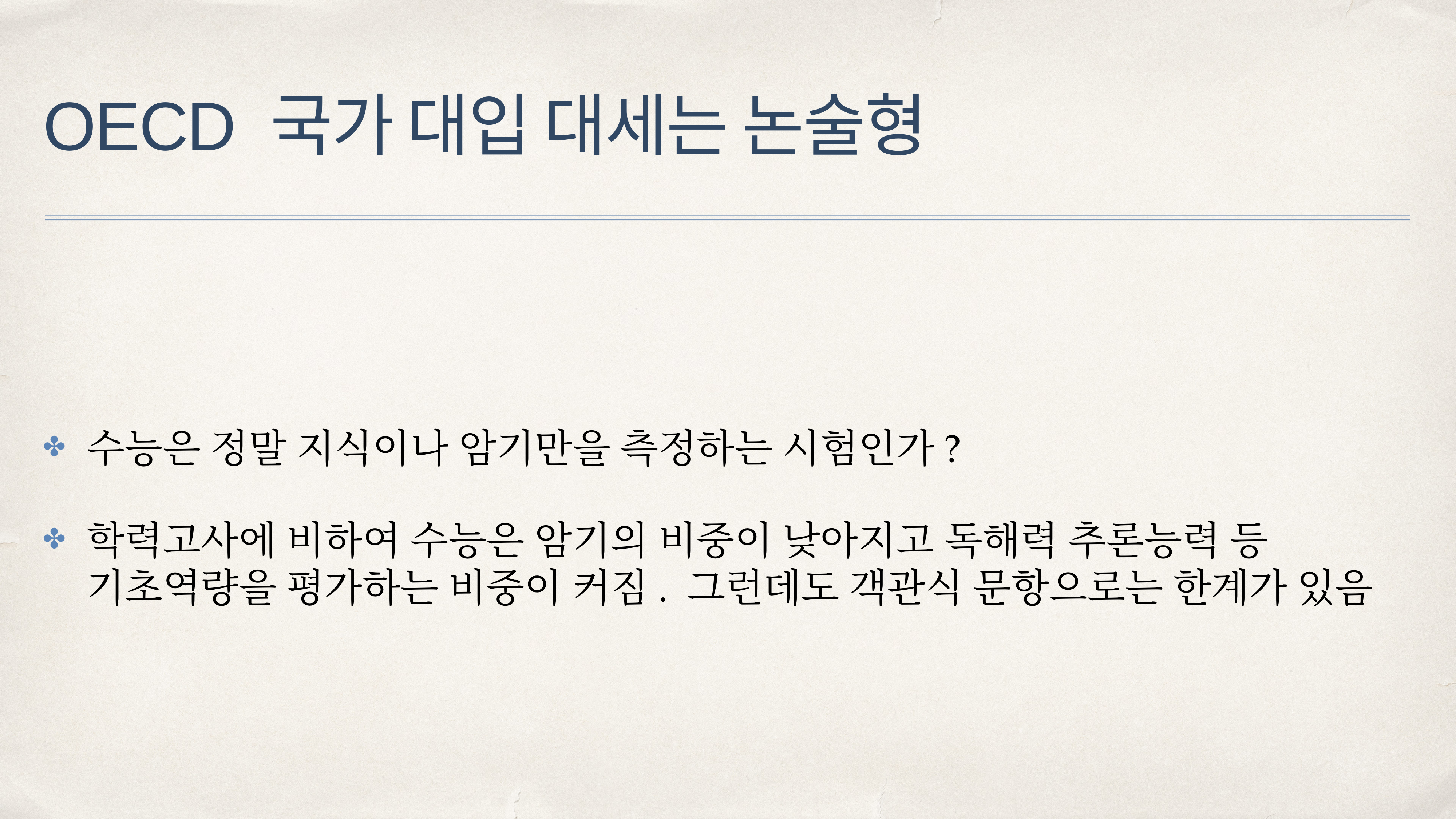

# OECD 국가 대입 대세는 논술형
수능은 정말 지식이나 암기만을 측정하는 시험인가?
학력고사에 비하여 수능은 암기의 비중이 낮아지고 독해력 추론능력 등 기초역량을 평가하는 비중이 커짐. 그런데도 객관식 문항으로는 한계가 있음